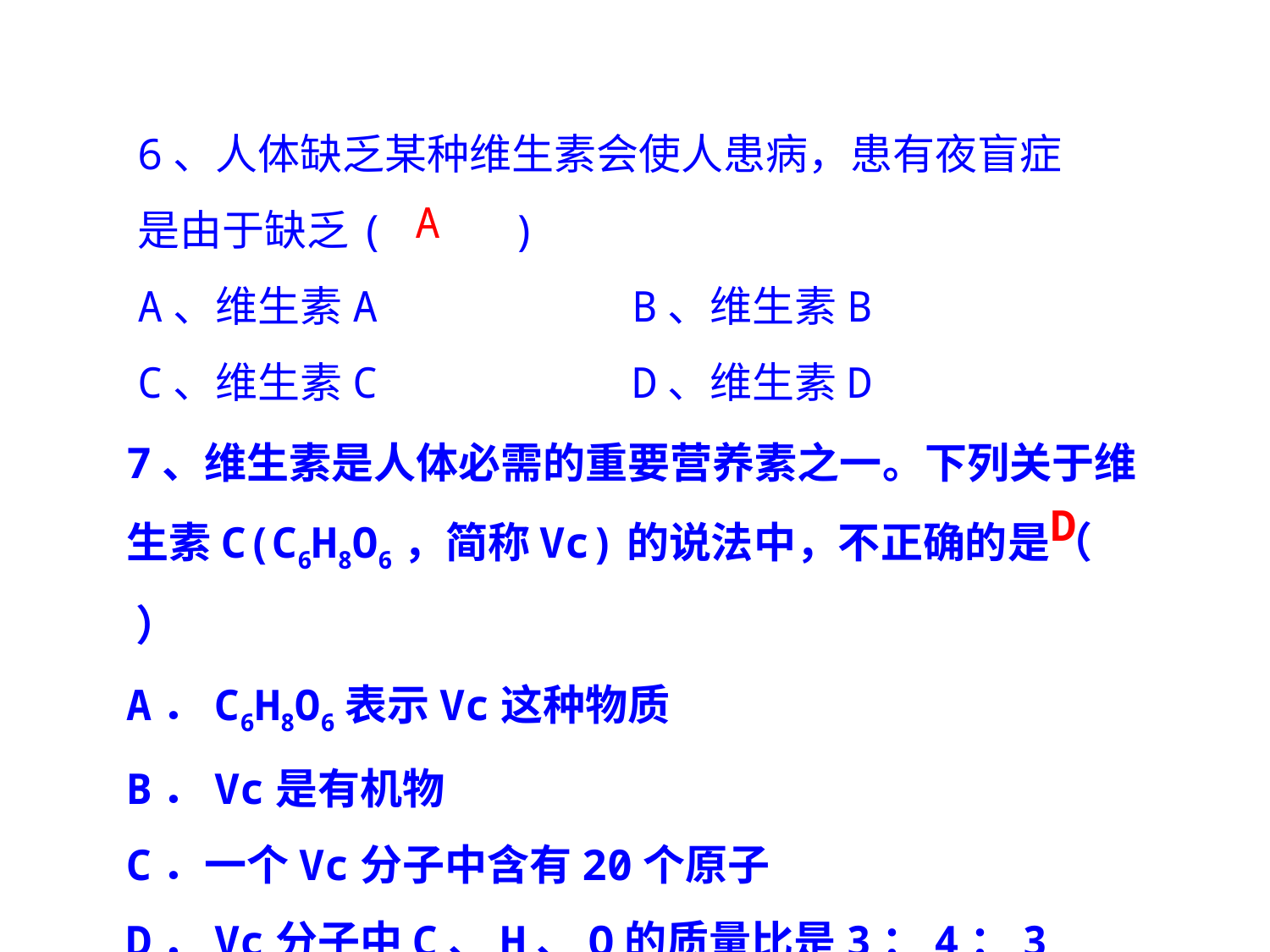

6、人体缺乏某种维生素会使人患病，患有夜盲症是由于缺乏(     )
A、维生素A          B、维生素B
C、维生素C          D、维生素D
A
7、维生素是人体必需的重要营养素之一。下列关于维生素C(C6H8O6，简称Vc)的说法中，不正确的是（    ）
A．C6H8O6表示Vc这种物质
B．Vc是有机物
C．一个Vc分子中含有20个原子
D．Vc分子中C、H、O的质量比是3：4：3

D